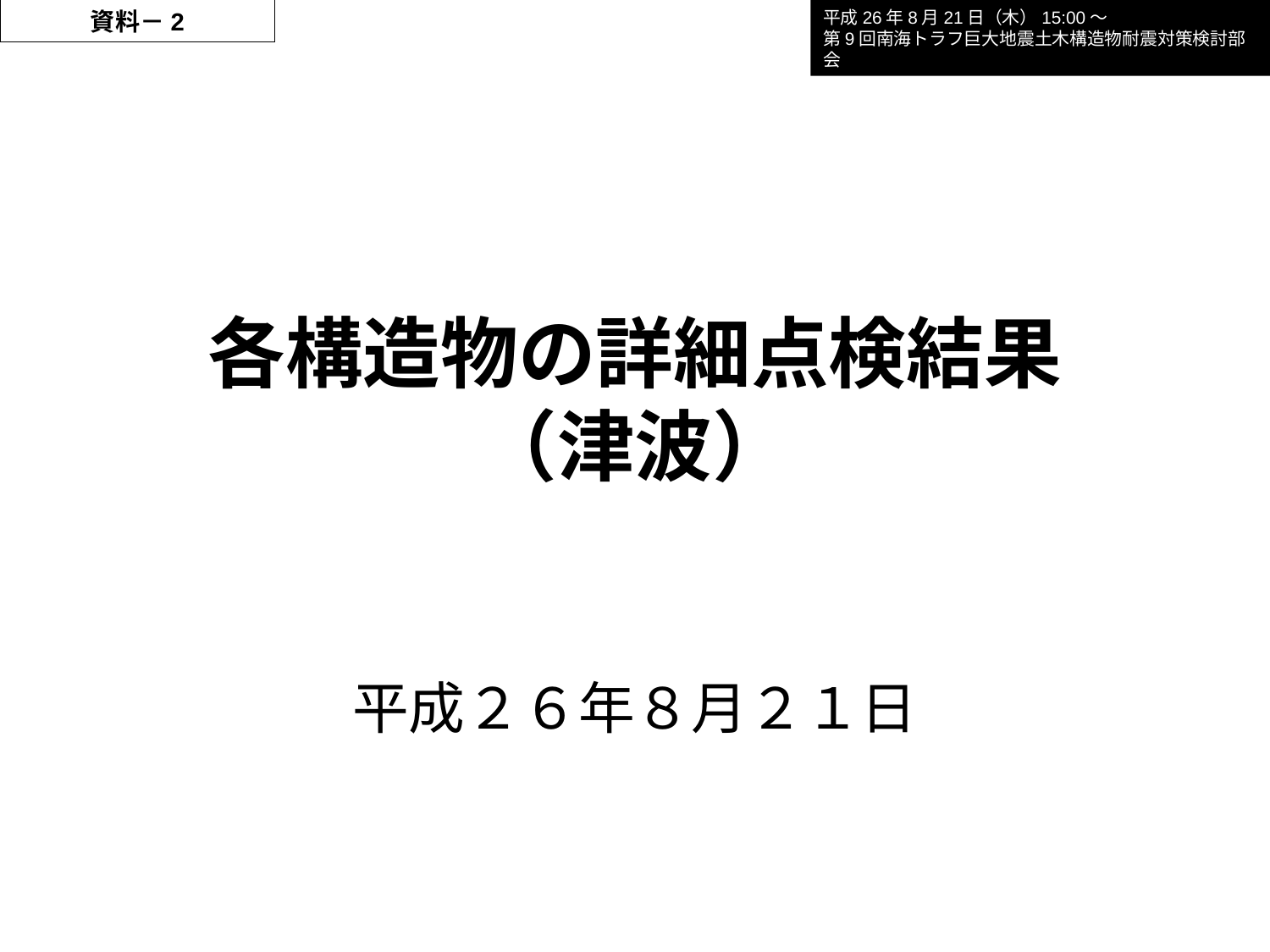

資料－2
平成26年8月21日（木）15:00～
第9回南海トラフ巨大地震土木構造物耐震対策検討部会
各構造物の詳細点検結果
（津波）
平成２６年８月２１日